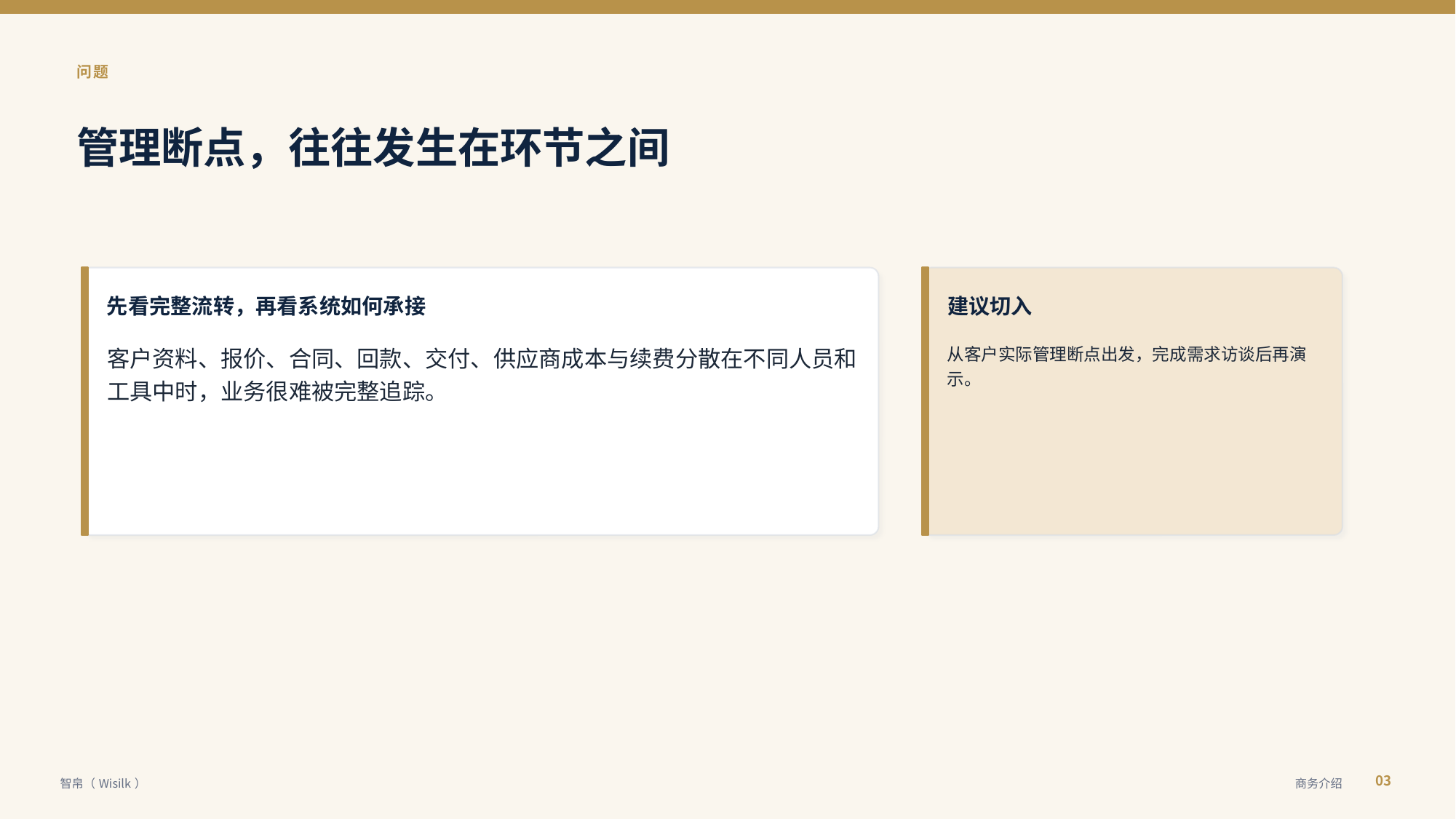

问题
管理断点，往往发生在环节之间

先看完整流转，再看系统如何承接
建议切入
客户资料、报价、合同、回款、交付、供应商成本与续费分散在不同人员和工具中时，业务很难被完整追踪。
从客户实际管理断点出发，完成需求访谈后再演示。
03
智帛（Wisilk）
商务介绍